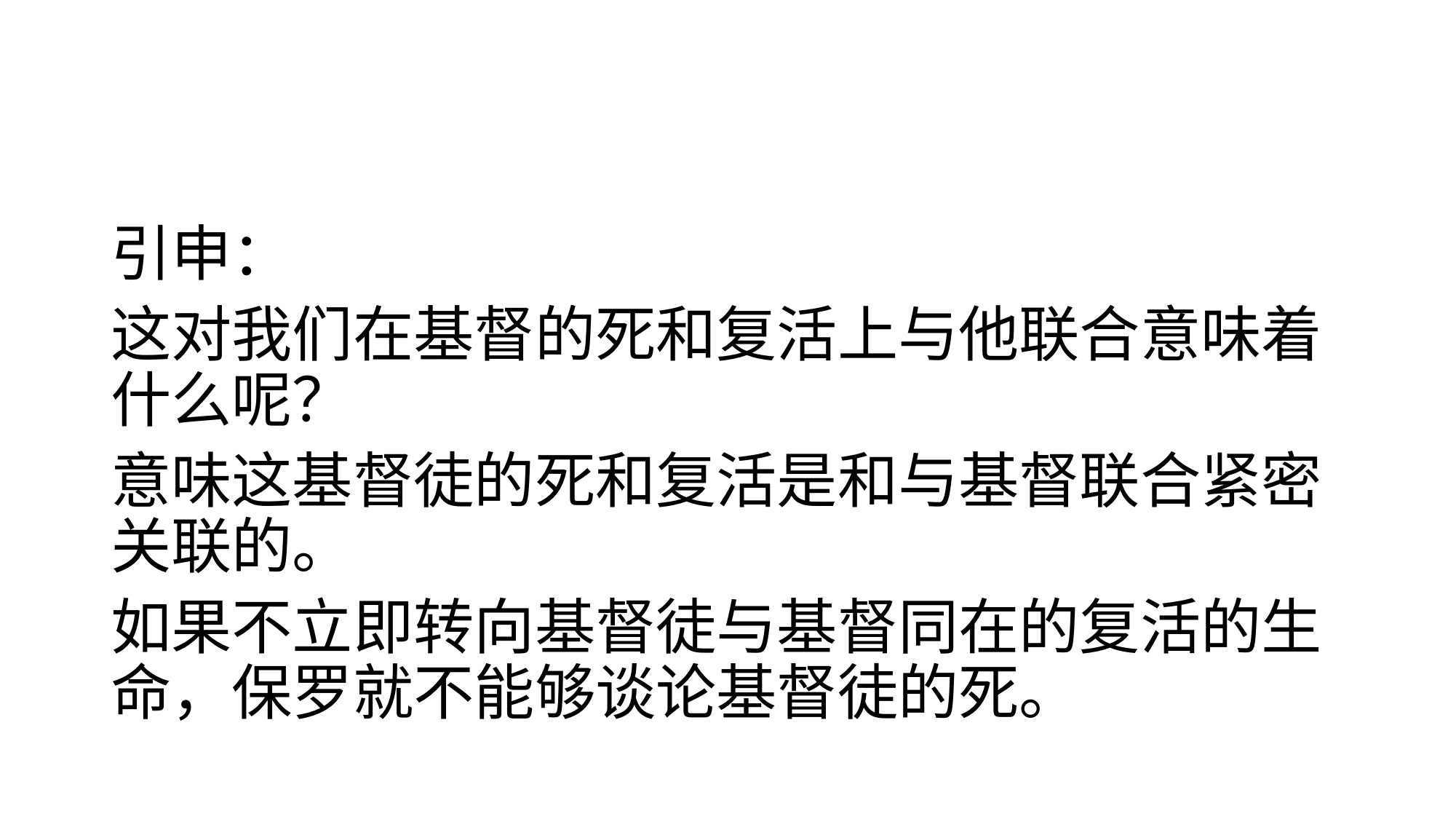

#
引申：
这对我们在基督的死和复活上与他联合意味着什么呢？
意味这基督徒的死和复活是和与基督联合紧密关联的。
如果不立即转向基督徒与基督同在的复活的生命，保罗就不能够谈论基督徒的死。